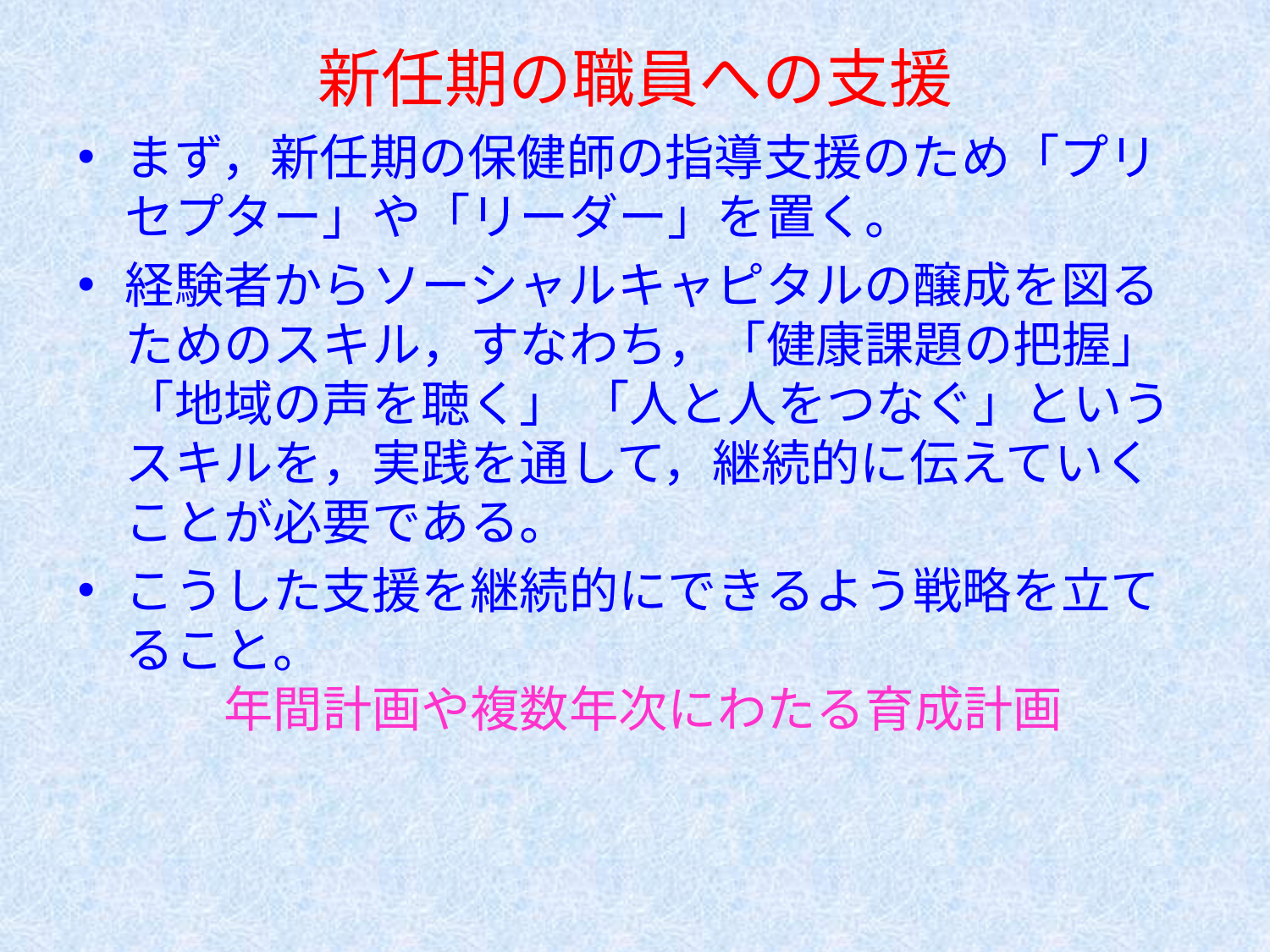

# 新任期の職員への支援
まず，新任期の保健師の指導支援のため「プリセプター」や「リーダー」を置く。
経験者からソーシャルキャピタルの醸成を図るためのスキル，すなわち，「健康課題の把握」 「地域の声を聴く」 「人と人をつなぐ」というスキルを，実践を通して，継続的に伝えていくことが必要である。
こうした支援を継続的にできるよう戦略を立てること。
　　年間計画や複数年次にわたる育成計画